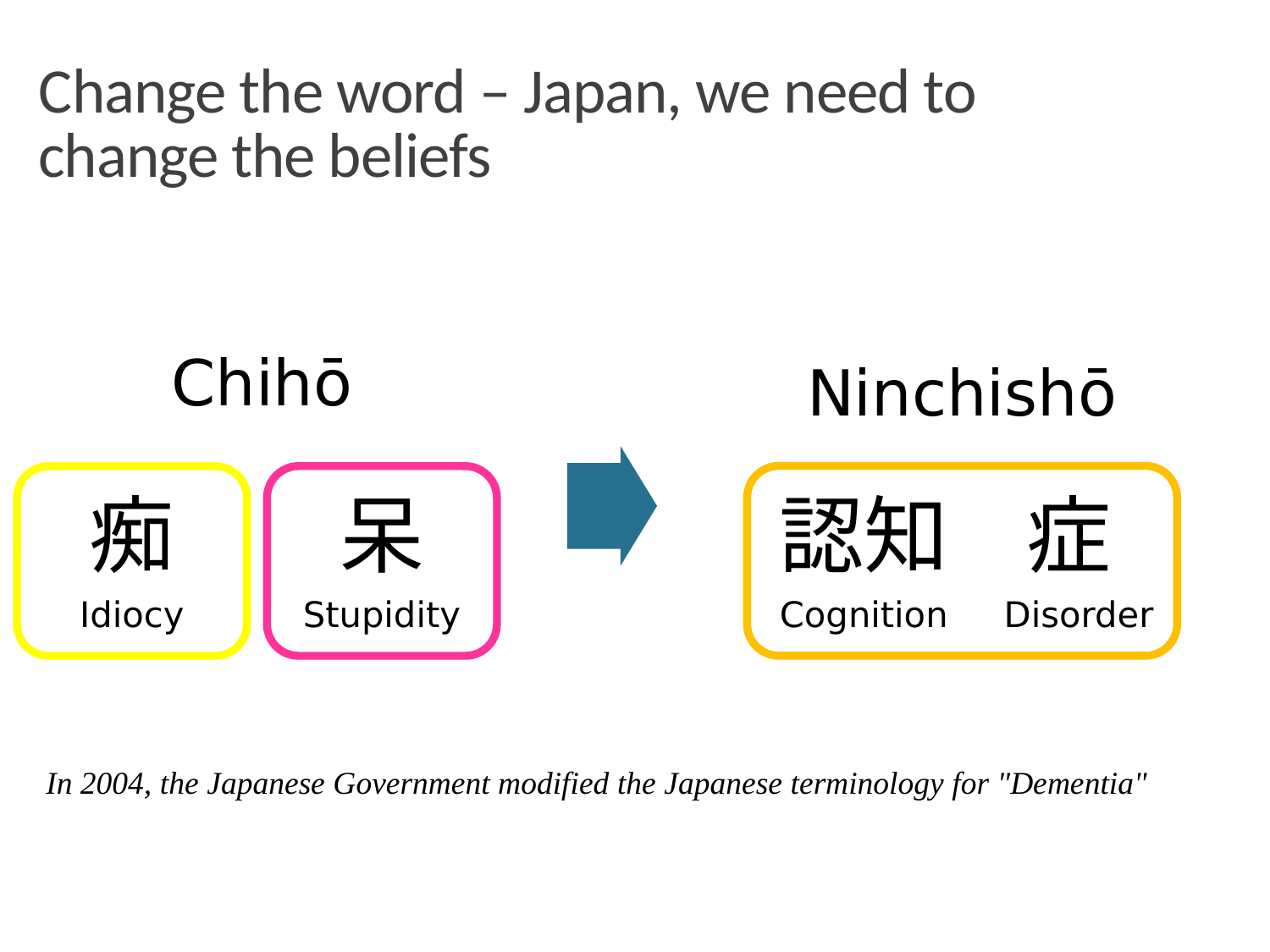

Change the word – Japan, we need to change the beliefs
Chihō
Ninchishō

認知
症
Cognition
Disorder

痴
Idiocy

呆
Stupidity
In 2004, the Japanese Government modified the Japanese terminology for "Dementia"